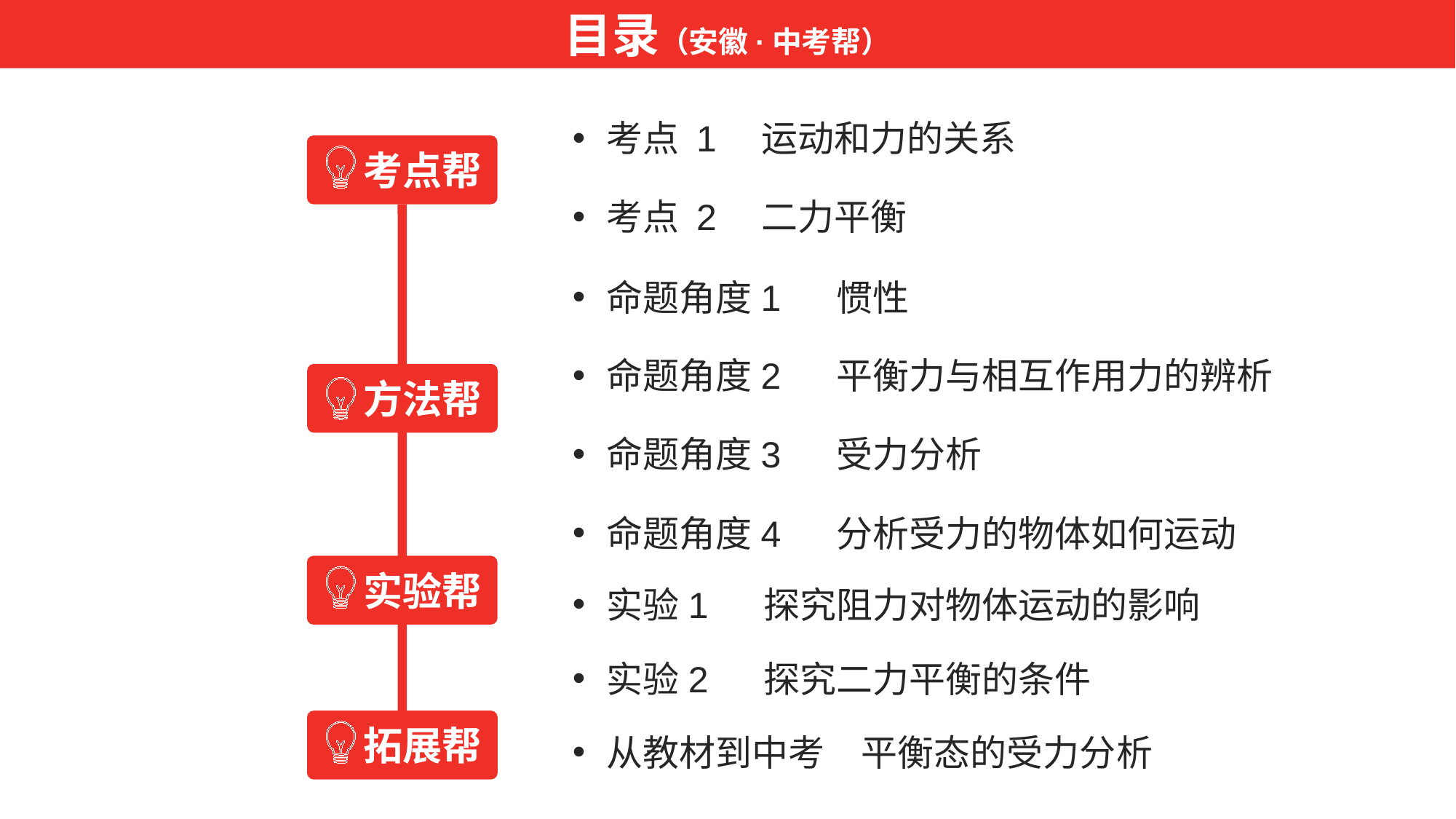

目录（安徽·中考帮）
考点 1　运动和力的关系
考点 2　二力平衡
考点帮

命题角度1 　惯性
命题角度2 　平衡力与相互作用力的辨析
命题角度3 　受力分析
命题角度4 　分析受力的物体如何运动
方法帮

实验1 　探究阻力对物体运动的影响
实验2 　探究二力平衡的条件
实验帮

拓展帮
从教材到中考　平衡态的受力分析